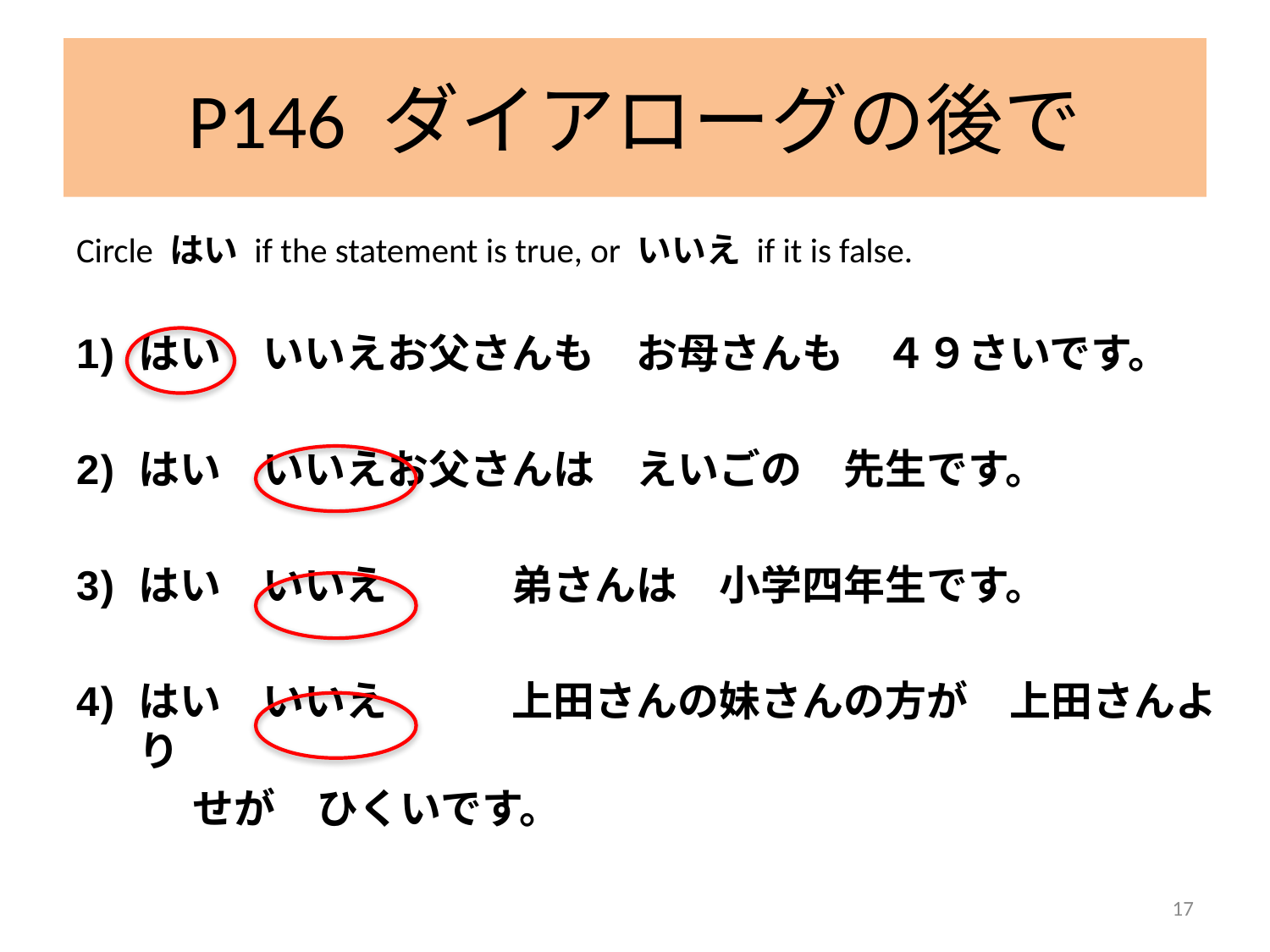

# P146 ダイアローグの後で
Circle はい if the statement is true, or いいえ if it is false.

はい　いいえ	お父さんも　お母さんも　４９さいです。

はい　いいえ	お父さんは　えいごの　先生です。

はい　いいえ　	弟さんは　小学四年生です。

はい　いいえ　	上田さんの妹さんの方が　上田さんより
						せが　ひくいです。

17